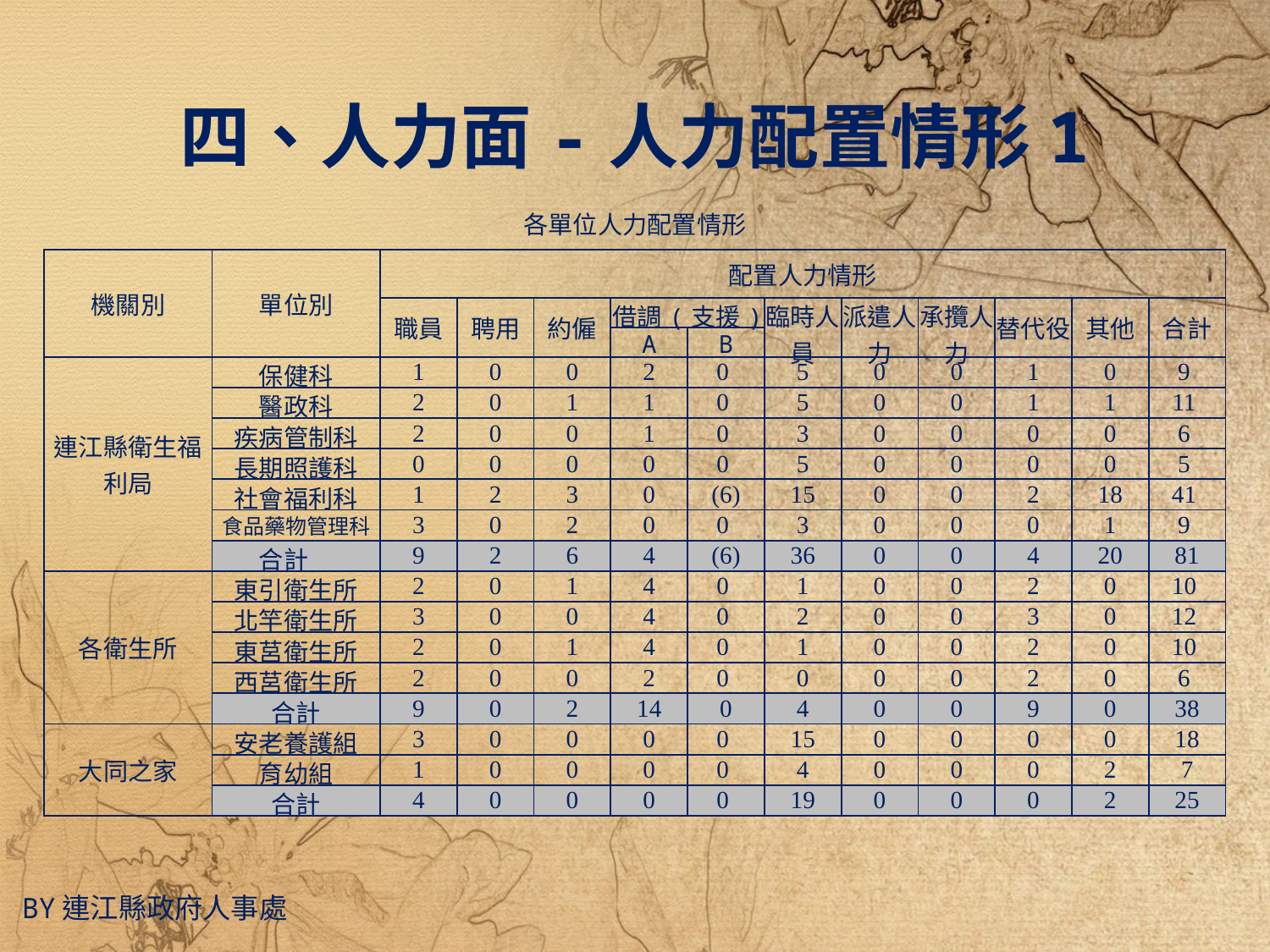

四、人力面-人力配置情形1
| 各單位人力配置情形 |  |  |  |  |  |  |  |  |  |  |  |  |
| --- | --- | --- | --- | --- | --- | --- | --- | --- | --- | --- | --- | --- |
| 機關別 | 單位別 | 配置人力情形 |  |  |  |  |  |  |  |  |  |  |
|  |  | 職員 | 聘用 | 約僱 | 借調(支援) |  | 臨時人員 | 派遣人力 | 承攬人力 | 替代役 | 其他 | 合計 |
|  |  |  |  |  | A | B |  |  |  |  |  |  |
| 連江縣衛生福利局 | 保健科 | 1 | 0 | 0 | 2 | 0 | 5 | 0 | 0 | 1 | 0 | 9 |
|  | 醫政科 | 2 | 0 | 1 | 1 | 0 | 5 | 0 | 0 | 1 | 1 | 11 |
|  | 疾病管制科 | 2 | 0 | 0 | 1 | 0 | 3 | 0 | 0 | 0 | 0 | 6 |
|  | 長期照護科 | 0 | 0 | 0 | 0 | 0 | 5 | 0 | 0 | 0 | 0 | 5 |
|  | 社會福利科 | 1 | 2 | 3 | 0 | (6) | 15 | 0 | 0 | 2 | 18 | 41 |
|  | 食品藥物管理科 | 3 | 0 | 2 | 0 | 0 | 3 | 0 | 0 | 0 | 1 | 9 |
|  | 合計 | 9 | 2 | 6 | 4 | (6) | 36 | 0 | 0 | 4 | 20 | 81 |
| 各衛生所 | 東引衛生所 | 2 | 0 | 1 | 4 | 0 | 1 | 0 | 0 | 2 | 0 | 10 |
|  | 北竿衛生所 | 3 | 0 | 0 | 4 | 0 | 2 | 0 | 0 | 3 | 0 | 12 |
|  | 東莒衛生所 | 2 | 0 | 1 | 4 | 0 | 1 | 0 | 0 | 2 | 0 | 10 |
|  | 西莒衛生所 | 2 | 0 | 0 | 2 | 0 | 0 | 0 | 0 | 2 | 0 | 6 |
|  | 合計 | 9 | 0 | 2 | 14 | 0 | 4 | 0 | 0 | 9 | 0 | 38 |
| 大同之家 | 安老養護組 | 3 | 0 | 0 | 0 | 0 | 15 | 0 | 0 | 0 | 0 | 18 |
|  | 育幼組 | 1 | 0 | 0 | 0 | 0 | 4 | 0 | 0 | 0 | 2 | 7 |
|  | 合計 | 4 | 0 | 0 | 0 | 0 | 19 | 0 | 0 | 0 | 2 | 25 |
By連江縣政府人事處